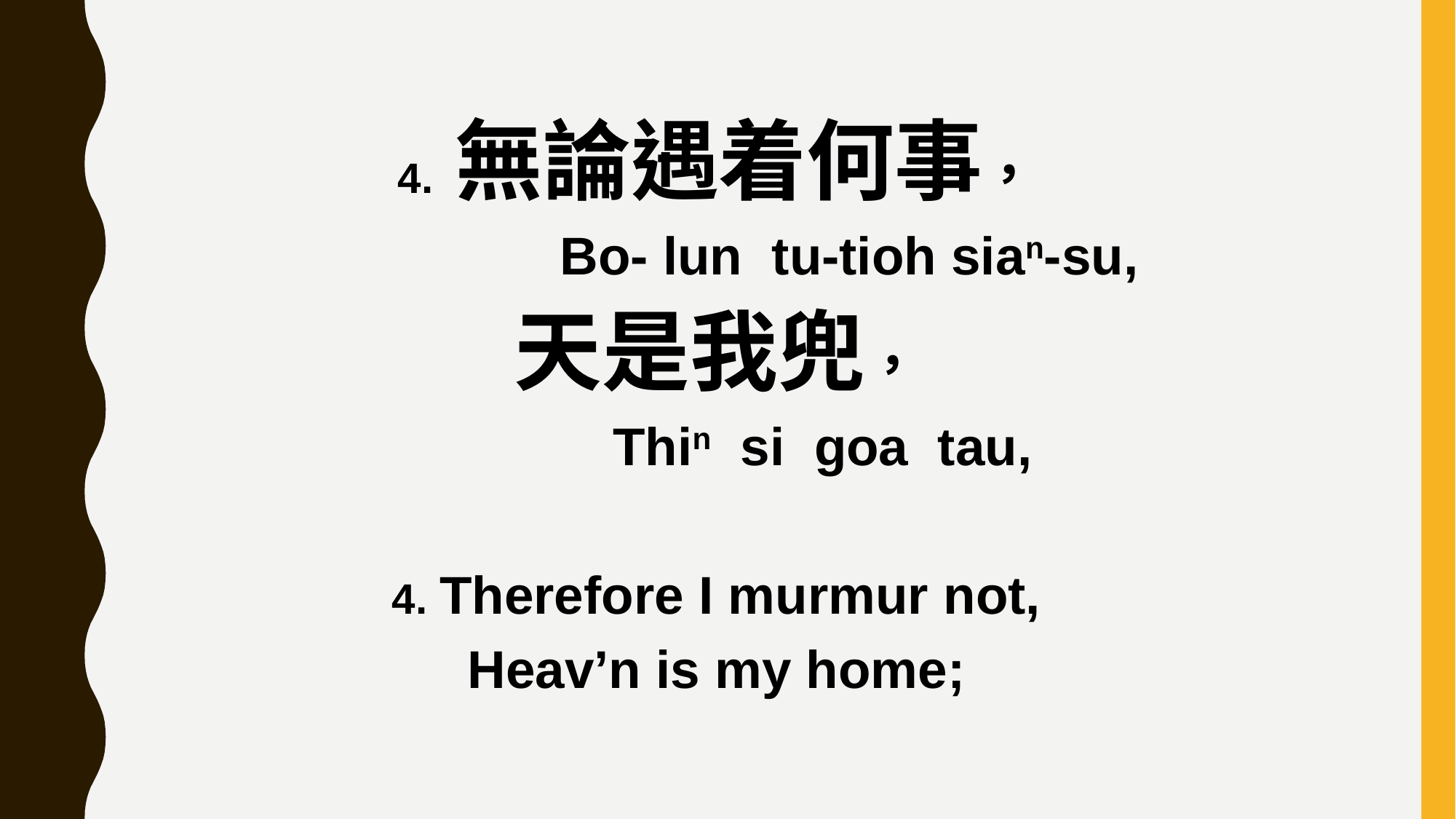

4. 無論遇着何事，
                               Bo- lun  tu-tioh sian-su,
天是我兜，
                              Thin  si  goa  tau,

4. Therefore I murmur not,
Heav’n is my home;